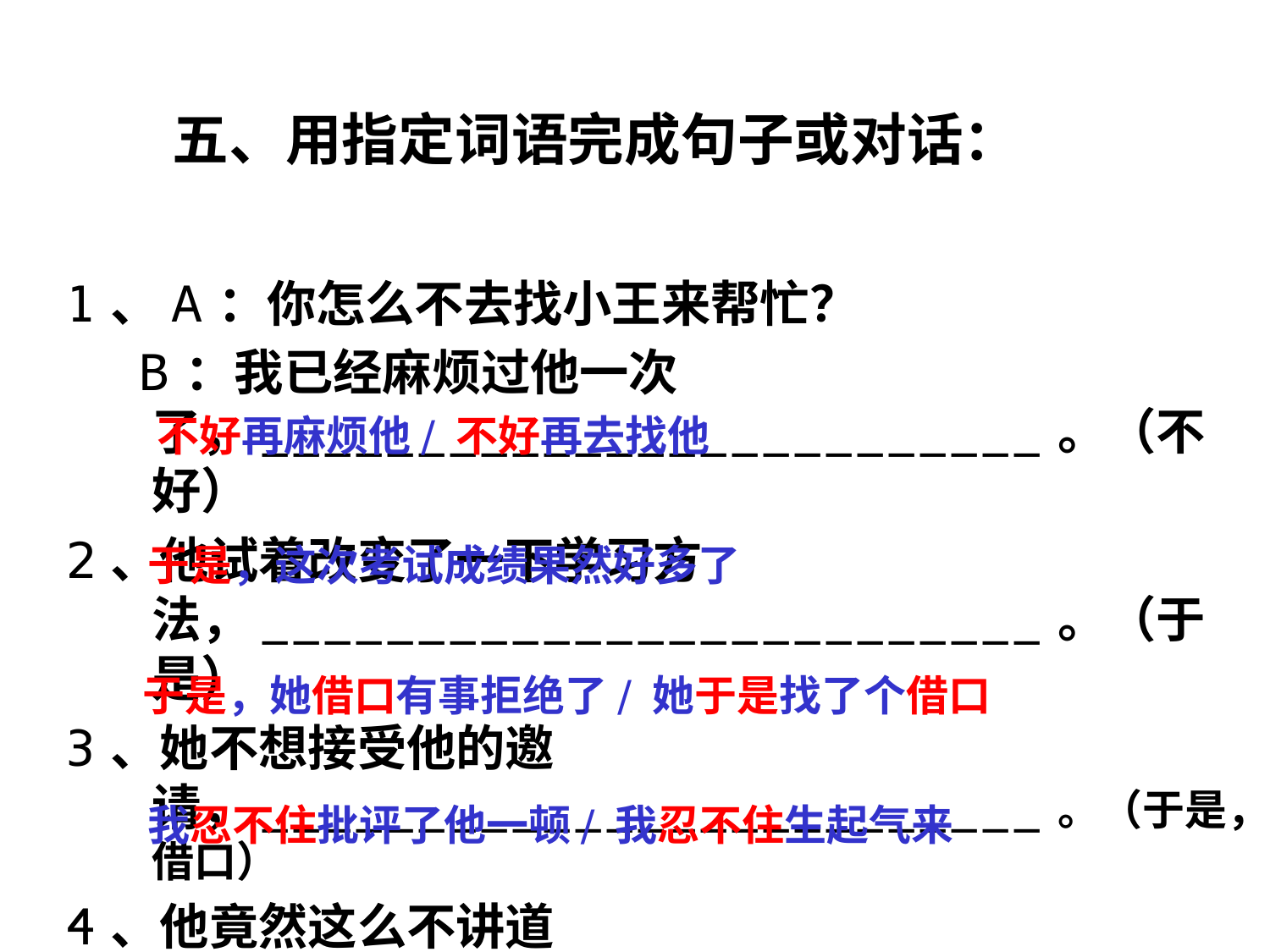

# 五、用指定词语完成句子或对话：
1、A：你怎么不去找小王来帮忙？
     B：我已经麻烦过他一次了，_________________________。（不好）
2、他试着改变了一下学习方法，_________________________。（于是）
3、她不想接受他的邀请，_________________________。（于是，借口）
4、他竟然这么不讲道理，__________________________。（忍不住）
不好再麻烦他/不好再去找他
于是，这次考试成绩果然好多了
于是，她借口有事拒绝了/她于是找了个借口
我忍不住批评了他一顿/我忍不住生起气来